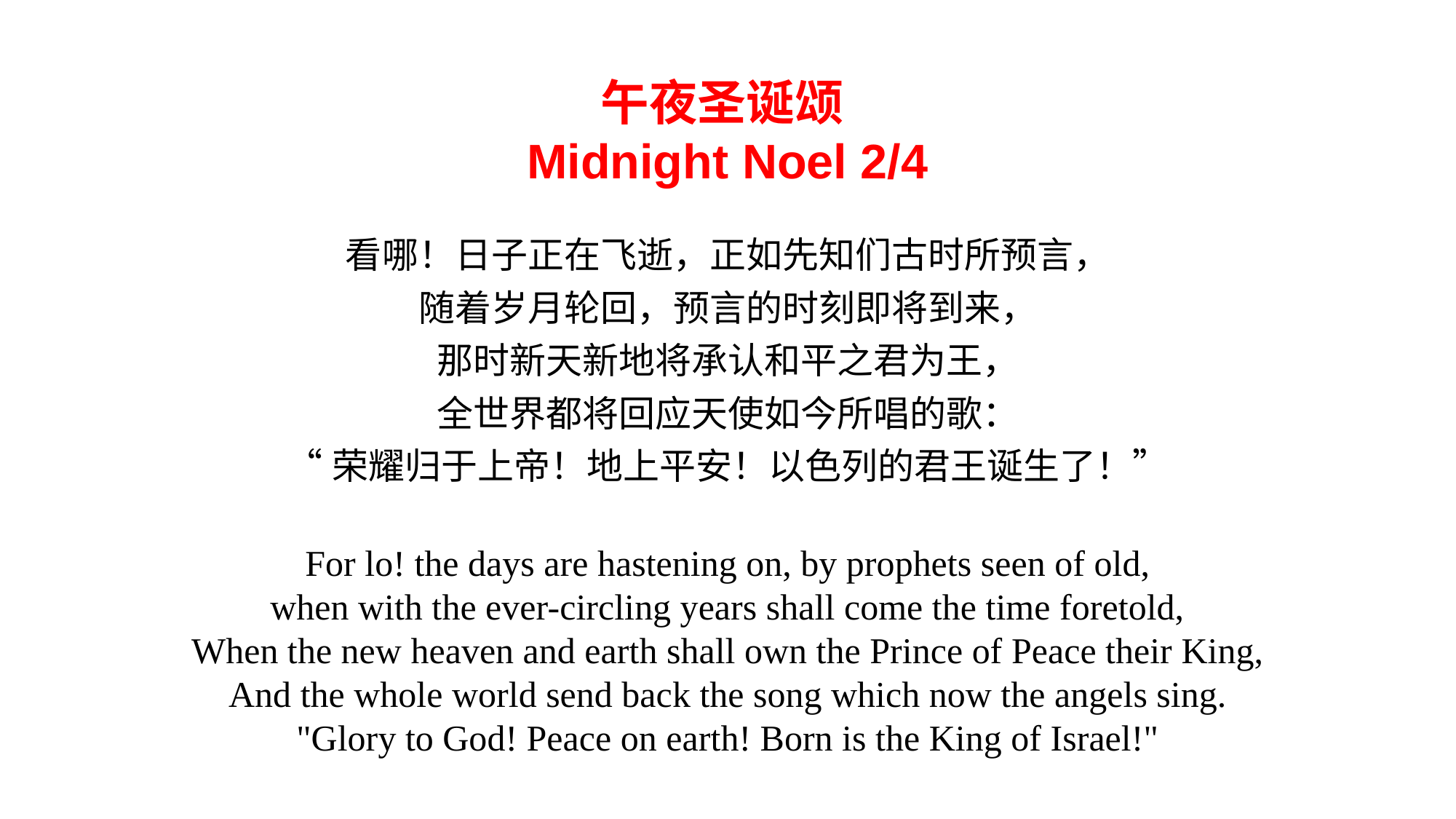

午夜圣诞颂
Midnight Noel 2/4
看哪！日子正在飞逝，正如先知们古时所预言，
随着岁月轮回，预言的时刻即将到来，
那时新天新地将承认和平之君为王，
全世界都将回应天使如今所唱的歌：
“荣耀归于上帝！地上平安！以色列的君王诞生了！”

For lo! the days are hastening on, by prophets seen of old,
when with the ever-circling years shall come the time foretold,
When the new heaven and earth shall own the Prince of Peace their King,
And the whole world send back the song which now the angels sing.
"Glory to God! Peace on earth! Born is the King of Israel!"